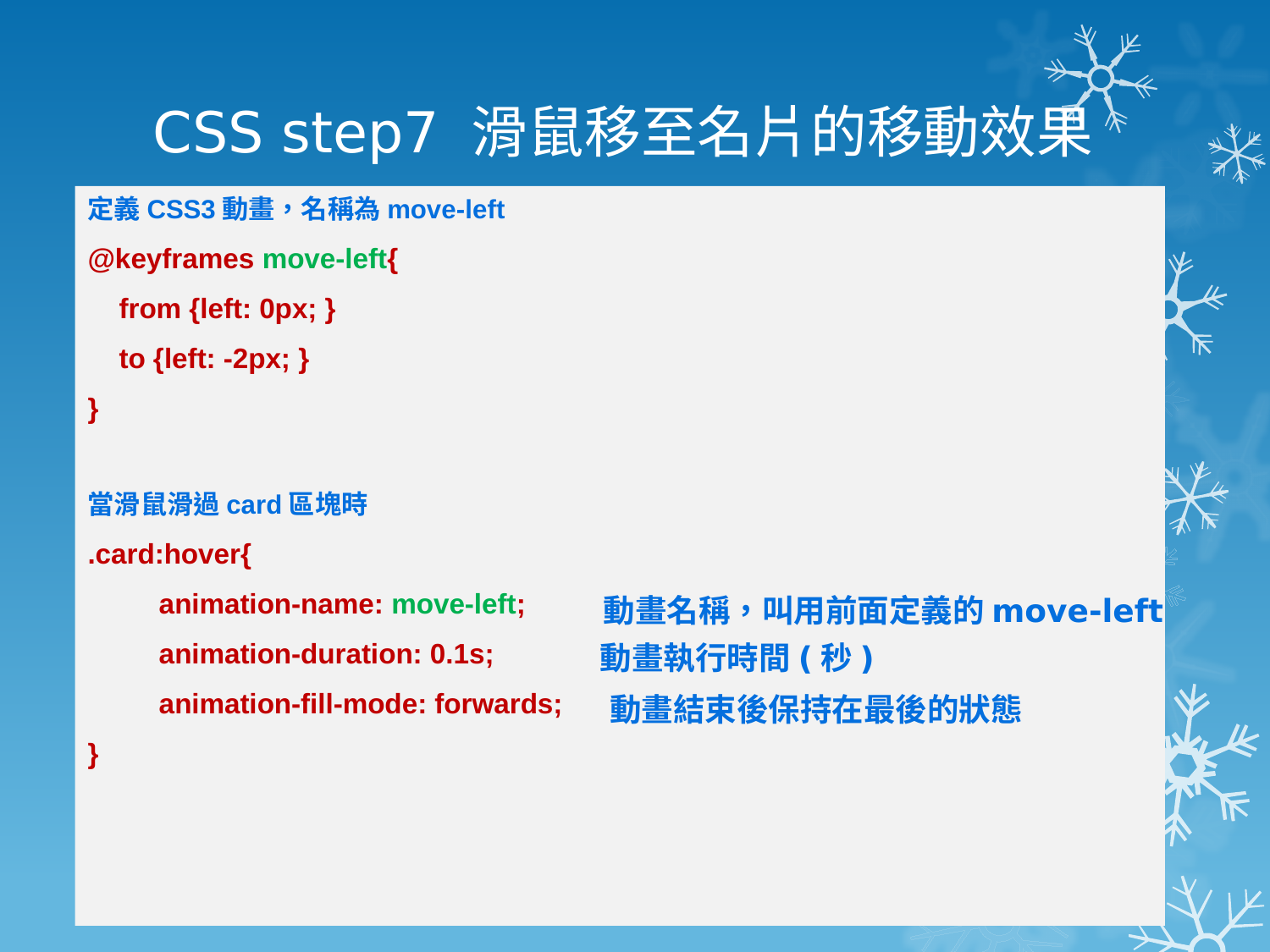

# CSS step7 滑鼠移至名片的移動效果
定義CSS3動畫，名稱為move-left
@keyframes move-left{
    from {left: 0px; }
    to {left: -2px; }
}

當滑鼠滑過card區塊時
.card:hover{
  animation-name: move-left;
  animation-duration: 0.1s;
  animation-fill-mode: forwards;
}
動畫名稱，叫用前面定義的move-left
動畫執行時間(秒)
動畫結束後保持在最後的狀態